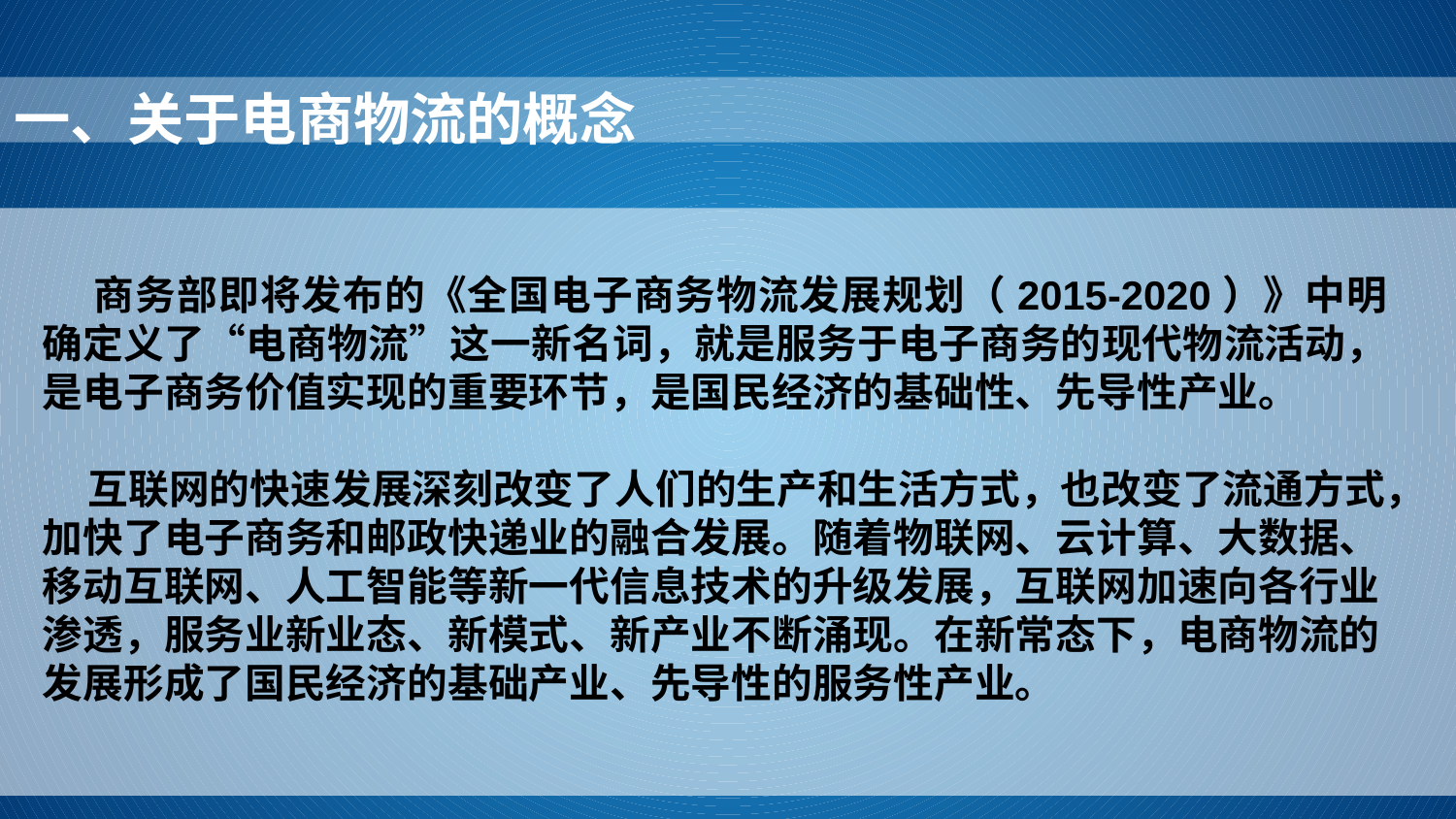

一、关于电商物流的概念

    商务部即将发布的《全国电子商务物流发展规划（2015-2020）》中明确定义了“电商物流”这一新名词，就是服务于电子商务的现代物流活动，是电子商务价值实现的重要环节，是国民经济的基础性、先导性产业。

    互联网的快速发展深刻改变了人们的生产和生活方式，也改变了流通方式，加快了电子商务和邮政快递业的融合发展。随着物联网、云计算、大数据、移动互联网、人工智能等新一代信息技术的升级发展，互联网加速向各行业渗透，服务业新业态、新模式、新产业不断涌现。在新常态下，电商物流的发展形成了国民经济的基础产业、先导性的服务性产业。